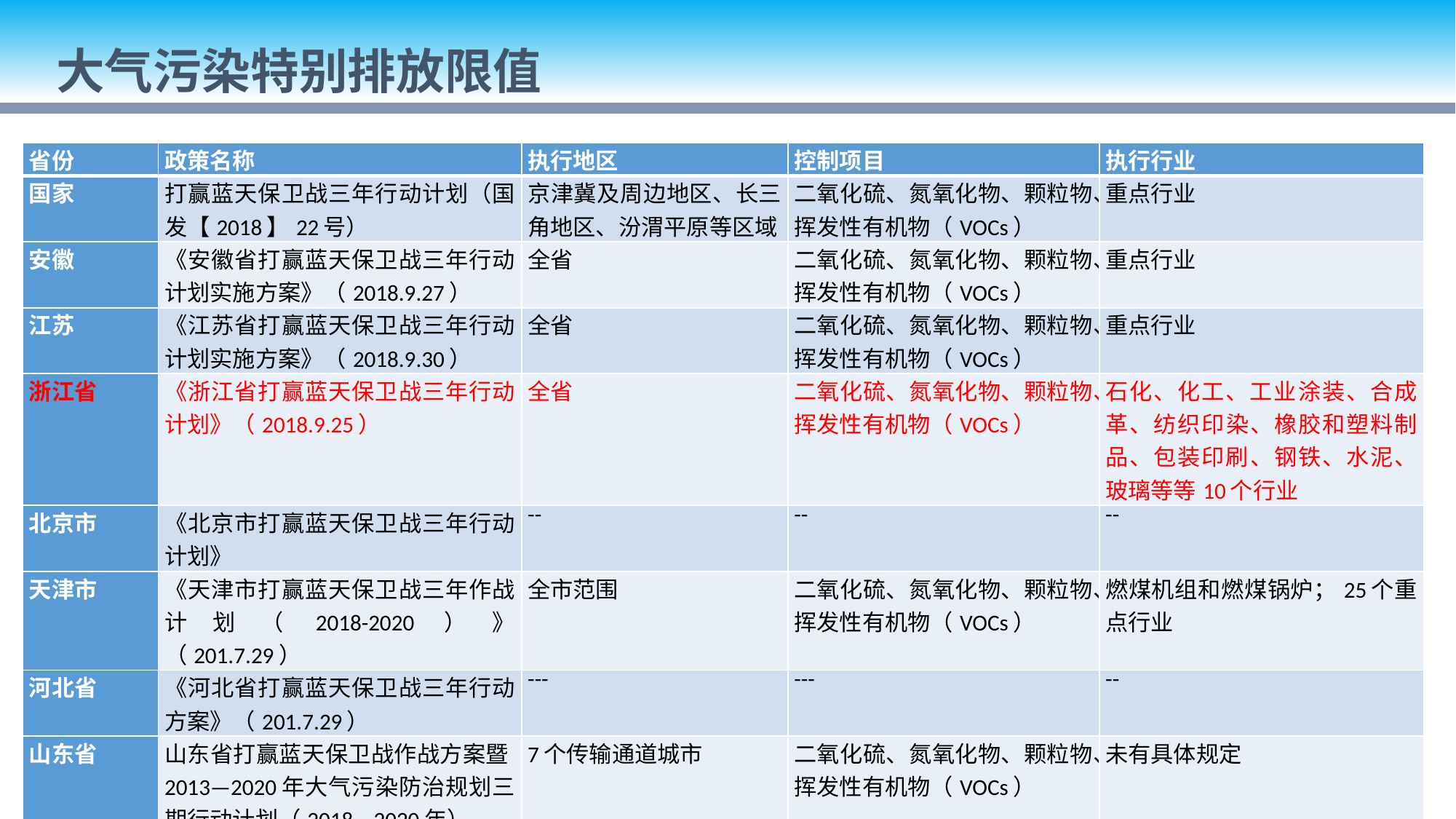

# 大气污染特别排放限值
| 省份 | 政策名称 | 执行地区 | 控制项目 | 执行行业 |
| --- | --- | --- | --- | --- |
| 国家 | 打赢蓝天保卫战三年行动计划（国发【2018】22号） | 京津冀及周边地区、长三角地区、汾渭平原等区域 | 二氧化硫、氮氧化物、颗粒物、挥发性有机物（VOCs） | 重点行业 |
| 安徽 | 《安徽省打赢蓝天保卫战三年行动计划实施方案》（2018.9.27） | 全省 | 二氧化硫、氮氧化物、颗粒物、挥发性有机物（VOCs） | 重点行业 |
| 江苏 | 《江苏省打赢蓝天保卫战三年行动计划实施方案》（2018.9.30） | 全省 | 二氧化硫、氮氧化物、颗粒物、挥发性有机物（VOCs） | 重点行业 |
| 浙江省 | 《浙江省打赢蓝天保卫战三年行动计划》（2018.9.25） | 全省 | 二氧化硫、氮氧化物、颗粒物、挥发性有机物（VOCs） | 石化、化工、工业涂装、合成革、纺织印染、橡胶和塑料制品、包装印刷、钢铁、水泥、玻璃等等10个行业 |
| 北京市 | 《北京市打赢蓝天保卫战三年行动计划》 | -- | -- | -- |
| 天津市 | 《天津市打赢蓝天保卫战三年作战计划（2018-2020）》（201.7.29） | 全市范围 | 二氧化硫、氮氧化物、颗粒物、挥发性有机物（VOCs） | 燃煤机组和燃煤锅炉；25个重点行业 |
| 河北省 | 《河北省打赢蓝天保卫战三年行动方案》（201.7.29） | --- | --- | -- |
| 山东省 | 山东省打赢蓝天保卫战作战方案暨2013—2020年大气污染防治规划三期行动计划（2018—2020年） | 7个传输通道城市 | 二氧化硫、氮氧化物、颗粒物、挥发性有机物（VOCs） | 未有具体规定 |
| 广东省 | 广东省打赢蓝天保卫战2018年工作方案 |  |  | 石化、钢铁、水泥行业和化工、有 色金属冶炼行业 |